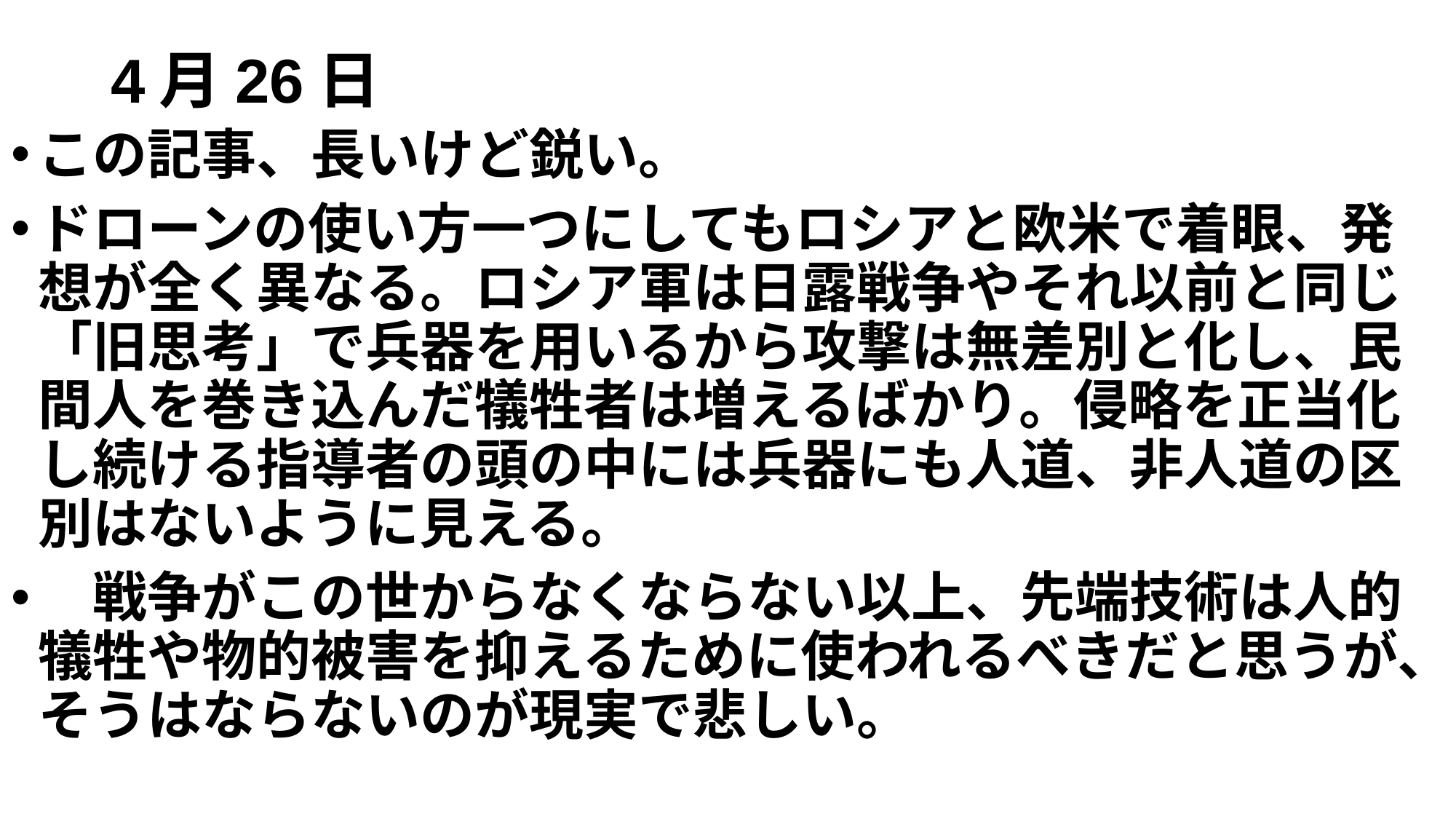

# 4月26日
この記事、長いけど鋭い。
ドローンの使い方一つにしてもロシアと欧米で着眼、発想が全く異なる。ロシア軍は日露戦争やそれ以前と同じ「旧思考」で兵器を用いるから攻撃は無差別と化し、民間人を巻き込んだ犠牲者は増えるばかり。侵略を正当化し続ける指導者の頭の中には兵器にも人道、非人道の区別はないように見える。
　戦争がこの世からなくならない以上、先端技術は人的犠牲や物的被害を抑えるために使われるべきだと思うが、そうはならないのが現実で悲しい。